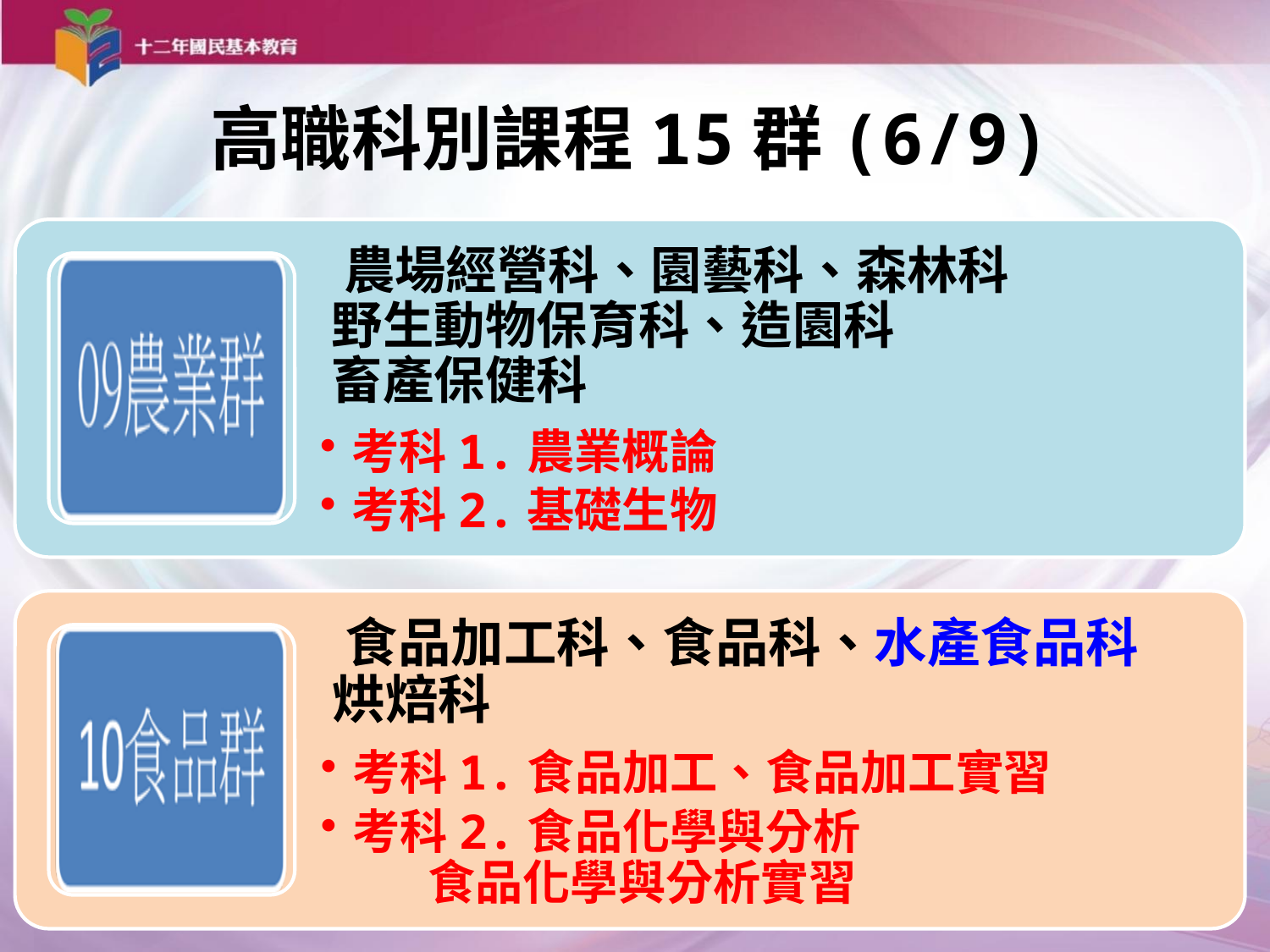

高職科別課程15群(6/9)
 農場經營科、園藝科、森林科
 野生動物保育科、造園科
 畜產保健科
考科1.農業概論
考科2.基礎生物
 食品加工科、食品科、水產食品科
 烘焙科
考科1.食品加工、食品加工實習
考科2.食品化學與分析
       食品化學與分析實習